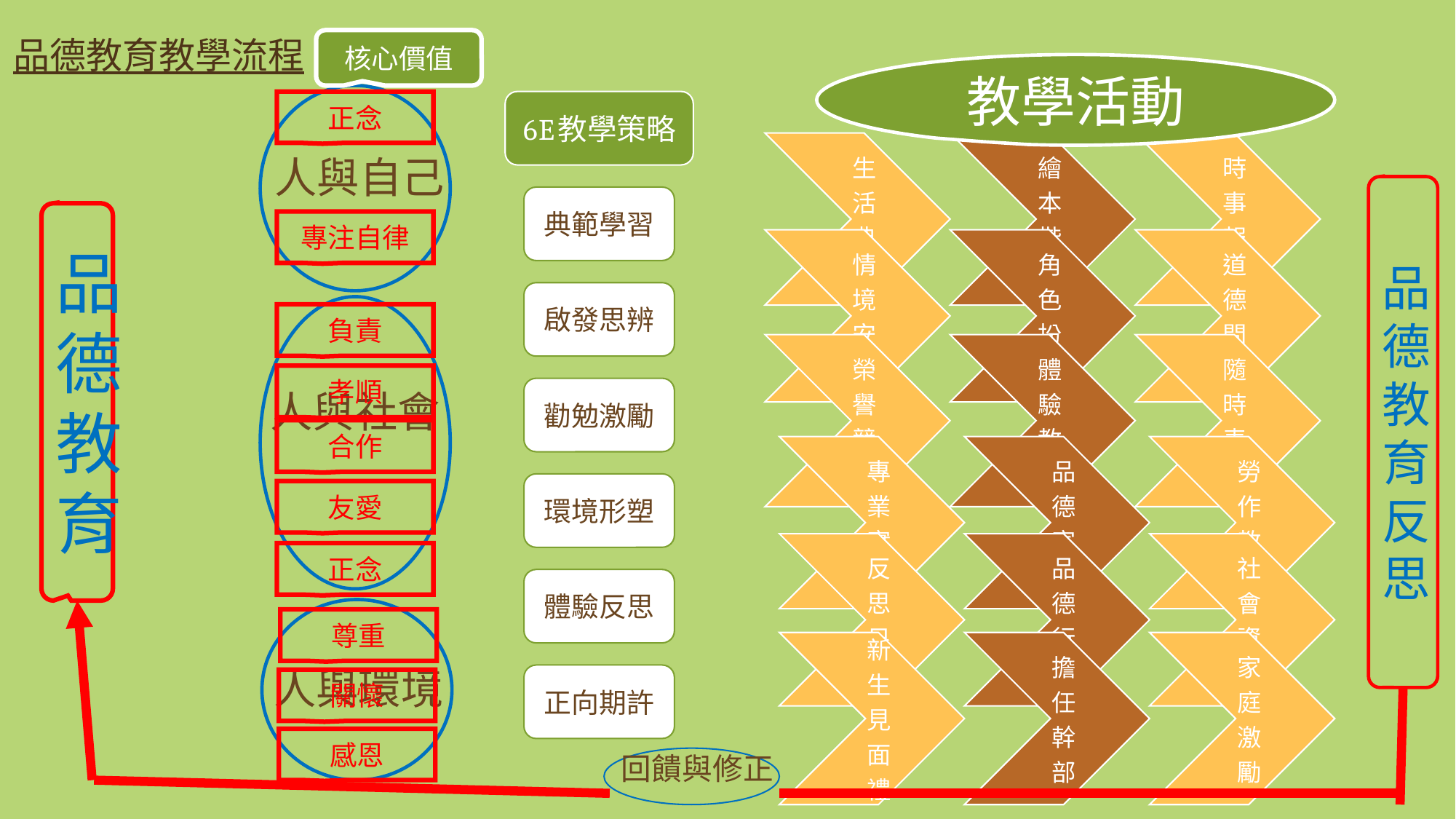

# 品德教育教學流程
核心價值
教學活動

正念
6E教學策略
典範學習
啟發思辨
勸勉激勵
正向期許
環境形塑
體驗反思

人與自己
品德教育反思
品德教育
專注自律

負責

孝順
人與社會
合作

友愛

正念

尊重

人與環境
關懷
感恩
回饋與修正